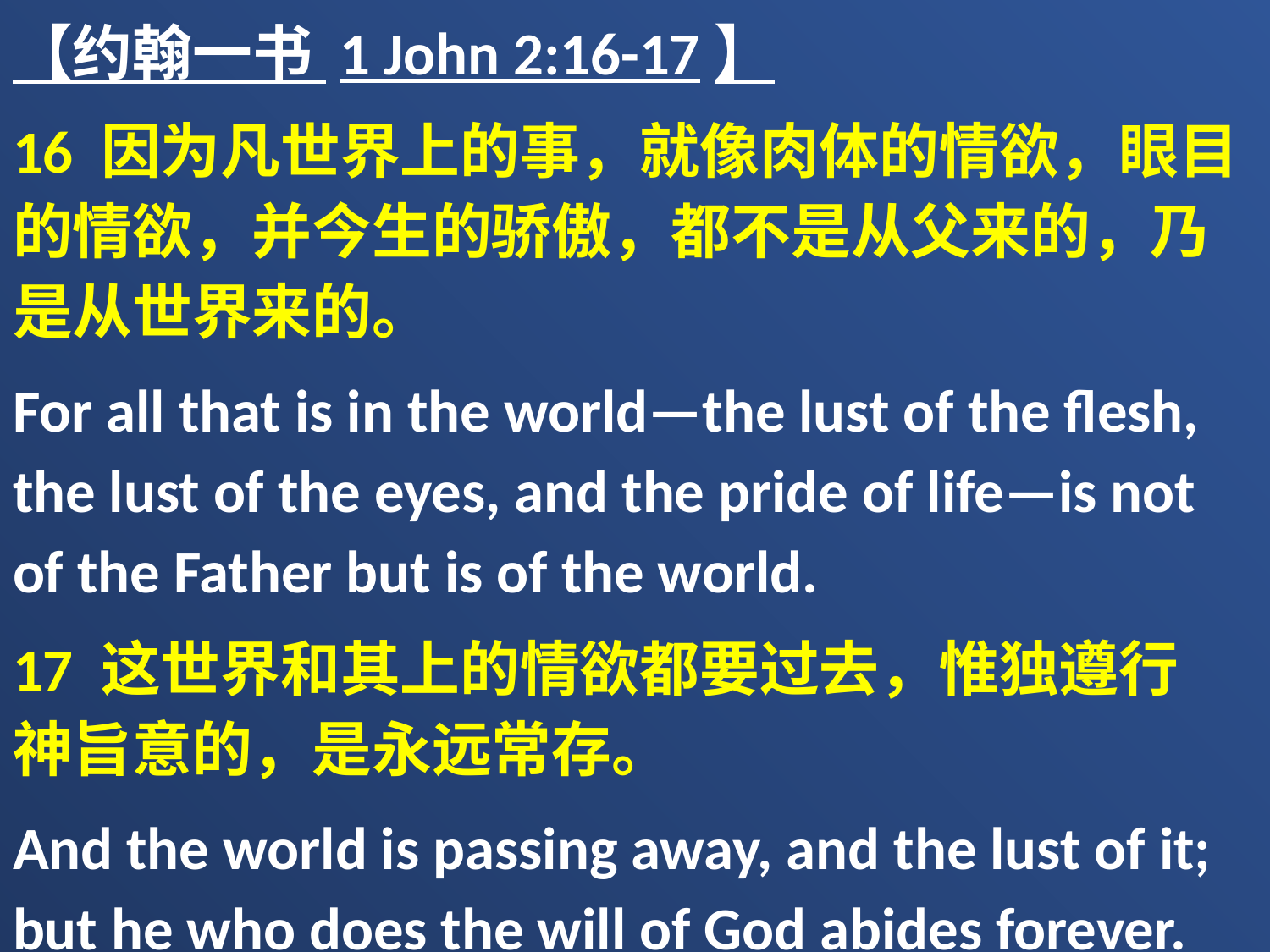

【约翰一书 1 John 2:16-17】
16 因为凡世界上的事，就像肉体的情欲，眼目的情欲，并今生的骄傲，都不是从父来的，乃是从世界来的。
For all that is in the world—the lust of the flesh, the lust of the eyes, and the pride of life—is not of the Father but is of the world.
17 这世界和其上的情欲都要过去，惟独遵行　神旨意的，是永远常存。
And the world is passing away, and the lust of it; but he who does the will of God abides forever.